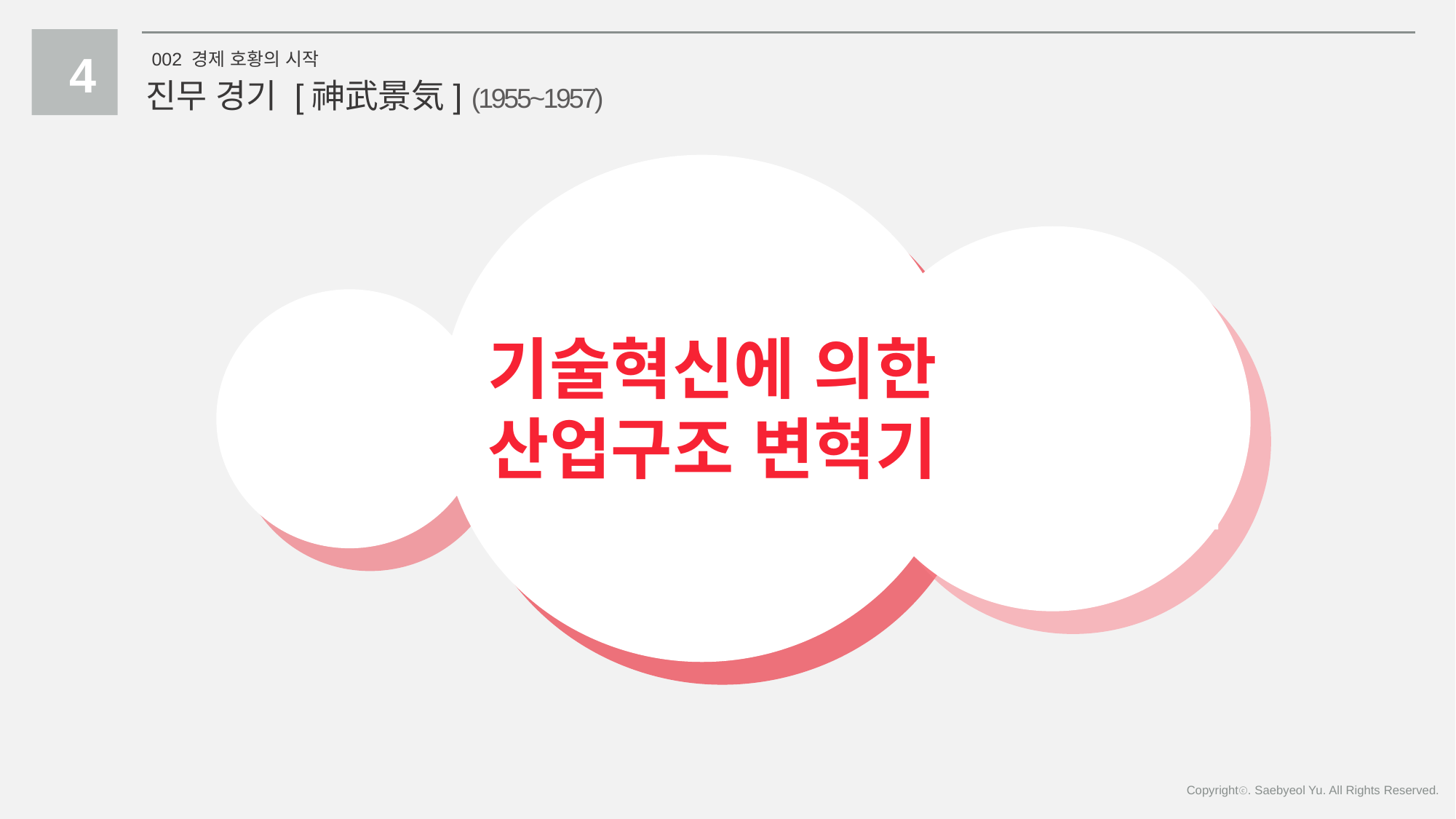

4
002 경제 호황의 시작
진무 경기 [神武景気] (1955~1957)

기술혁신에 의한
산업구조 변혁기

전자기계
정밀기계
자동차

철강
화학
석유 정재

석탄
해운산업